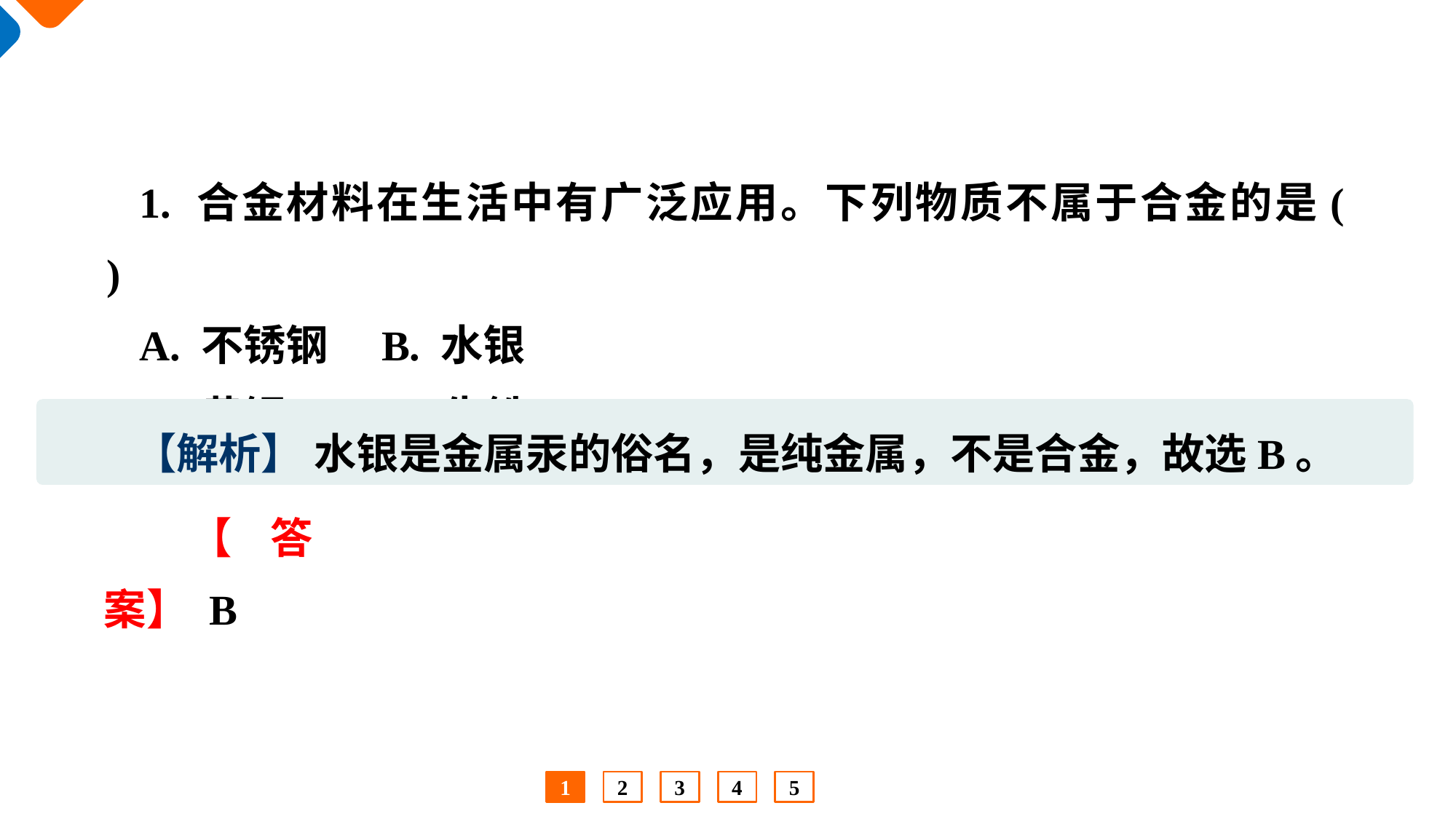

1. 合金材料在生活中有广泛应用。下列物质不属于合金的是(　 　)
A. 不锈钢 	B. 水银
C. 黄铜 	D. 生铁
【解析】 水银是金属汞的俗名，是纯金属，不是合金，故选B。
【答案】 B
1
2
3
4
5